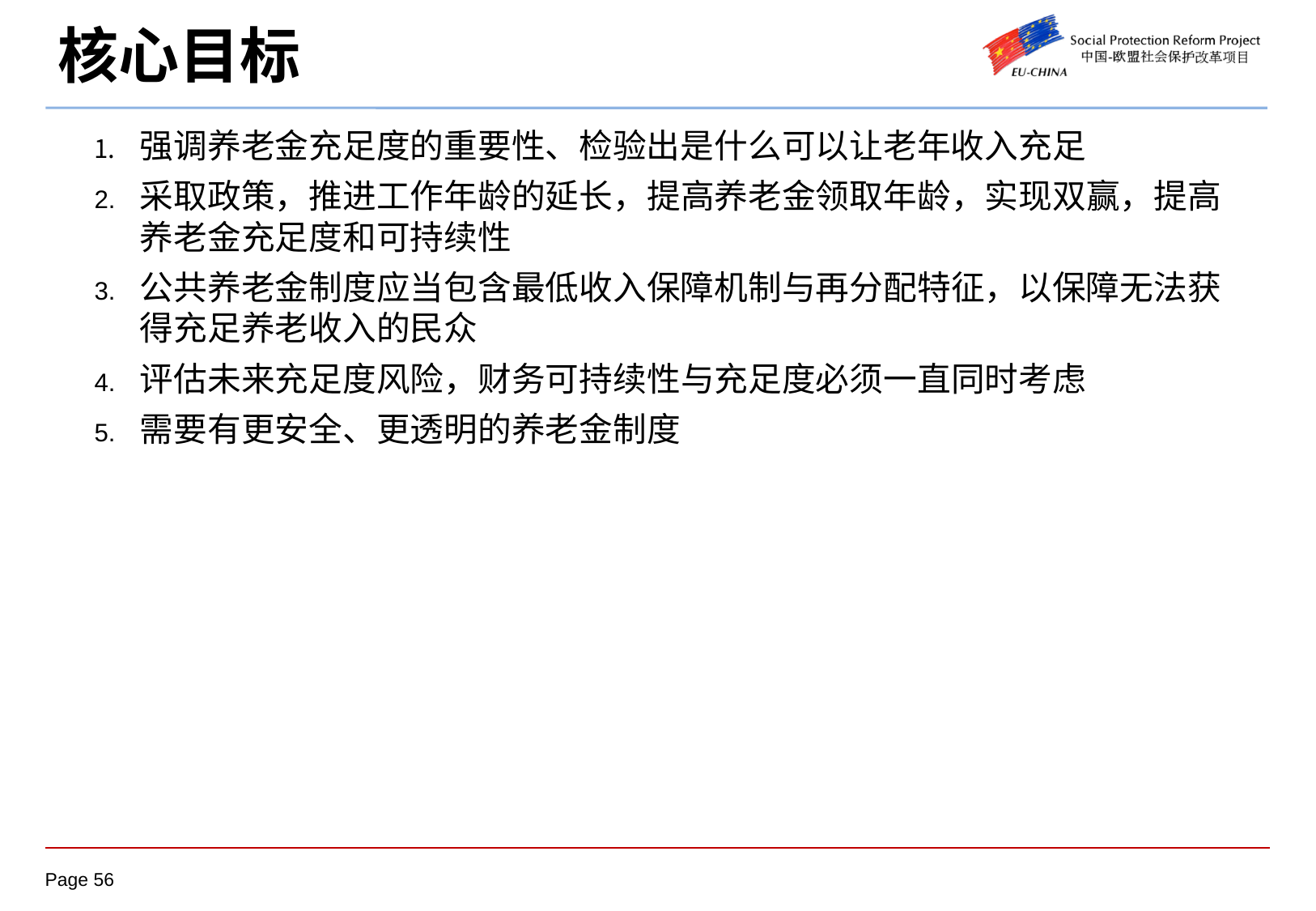

# 核心目标
强调养老金充足度的重要性、检验出是什么可以让老年收入充足
采取政策，推进工作年龄的延长，提高养老金领取年龄，实现双赢，提高养老金充足度和可持续性
公共养老金制度应当包含最低收入保障机制与再分配特征，以保障无法获得充足养老收入的民众
评估未来充足度风险，财务可持续性与充足度必须一直同时考虑
需要有更安全、更透明的养老金制度